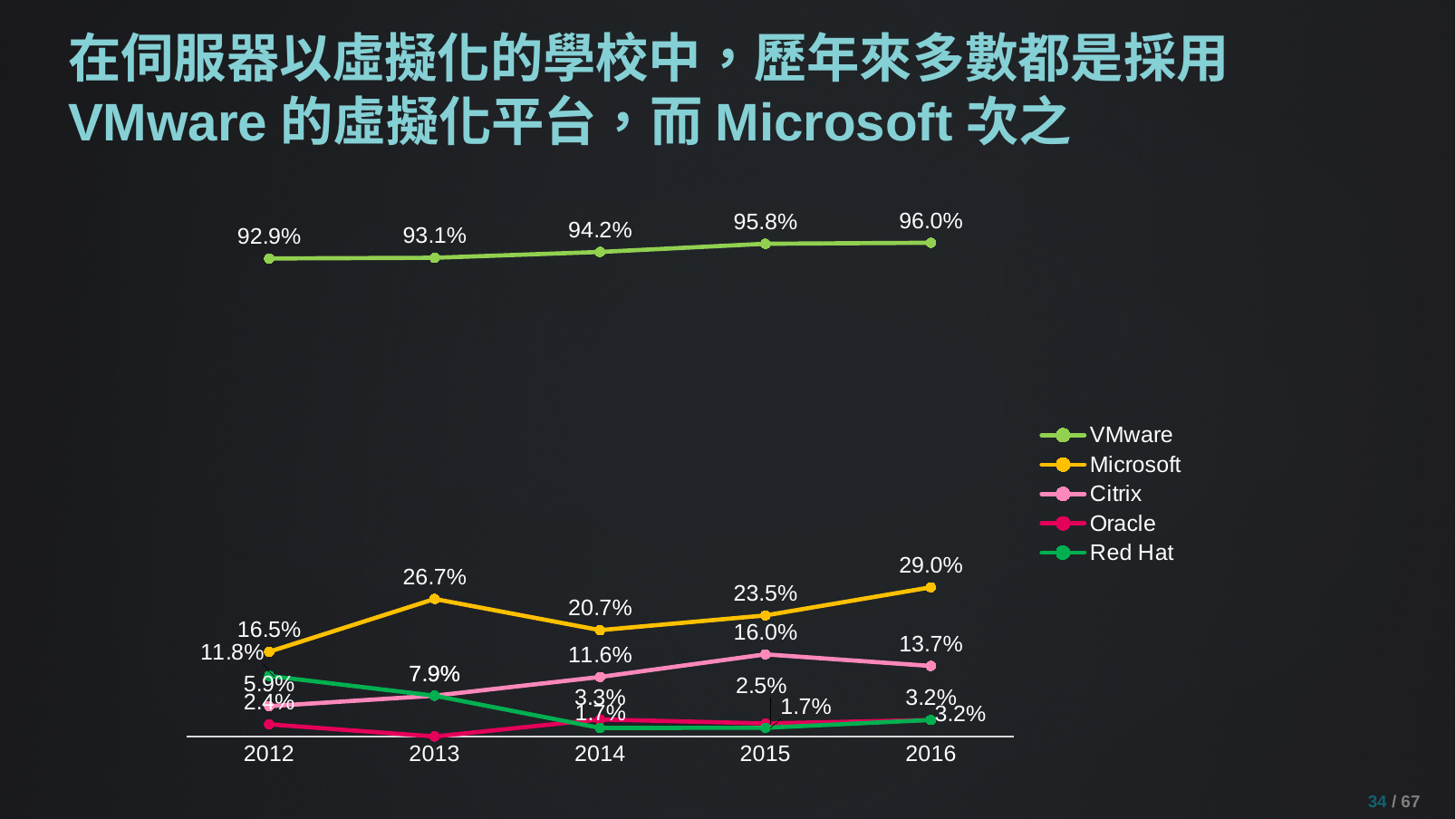

# 在伺服器以虛擬化的學校中，歷年來多數都是採用VMware的虛擬化平台，而Microsoft次之

### Chart

| Category | VMware | Microsoft | Citrix | Oracle | Red Hat |
|---|---|---|---|---|---|
| 2012 | 0.929411764705882 | 0.164705882352941 | 0.0588235294117647 | 0.0235294117647059 | 0.117647058823529 |
| 2013 | 0.930693069306931 | 0.267326732673267 | 0.0792079207920792 | 0.0 | 0.0792079207920792 |
| 2014 | 0.942148760330579 | 0.206611570247934 | 0.115702479338843 | 0.0330578512396694 | 0.0165289256198347 |
| 2015 | 0.957983193277311 | 0.235294117647059 | 0.159663865546218 | 0.0252100840336134 | 0.0168067226890756 |
| 2016 | 0.96 | 0.29 | 0.137 | 0.032 | 0.032 |